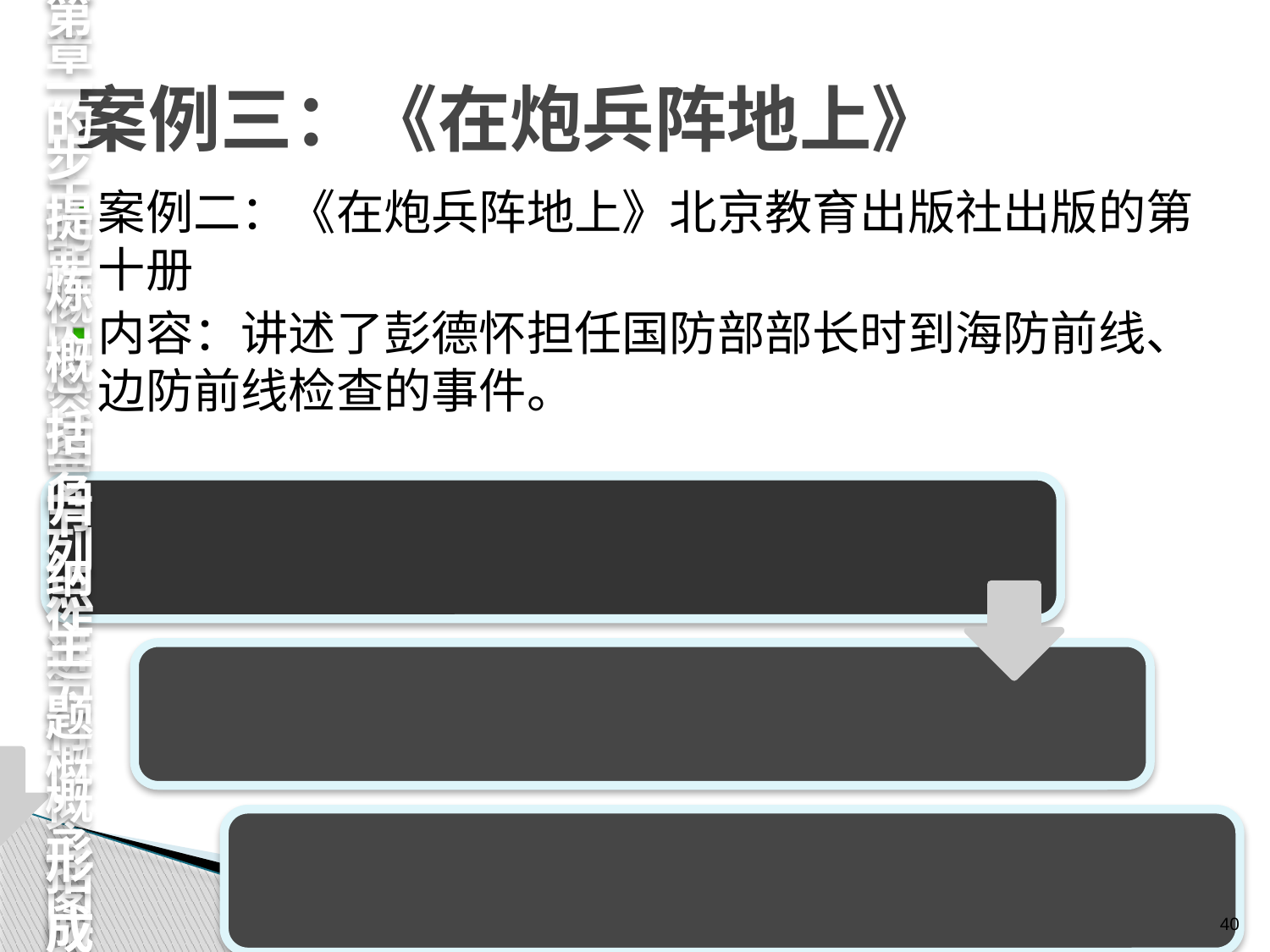

# 案例三：《在炮兵阵地上》
案例二：《在炮兵阵地上》北京教育出版社出版的第十册
内容：讲述了彭德怀担任国防部部长时到海防前线、边防前线检查的事件。

40